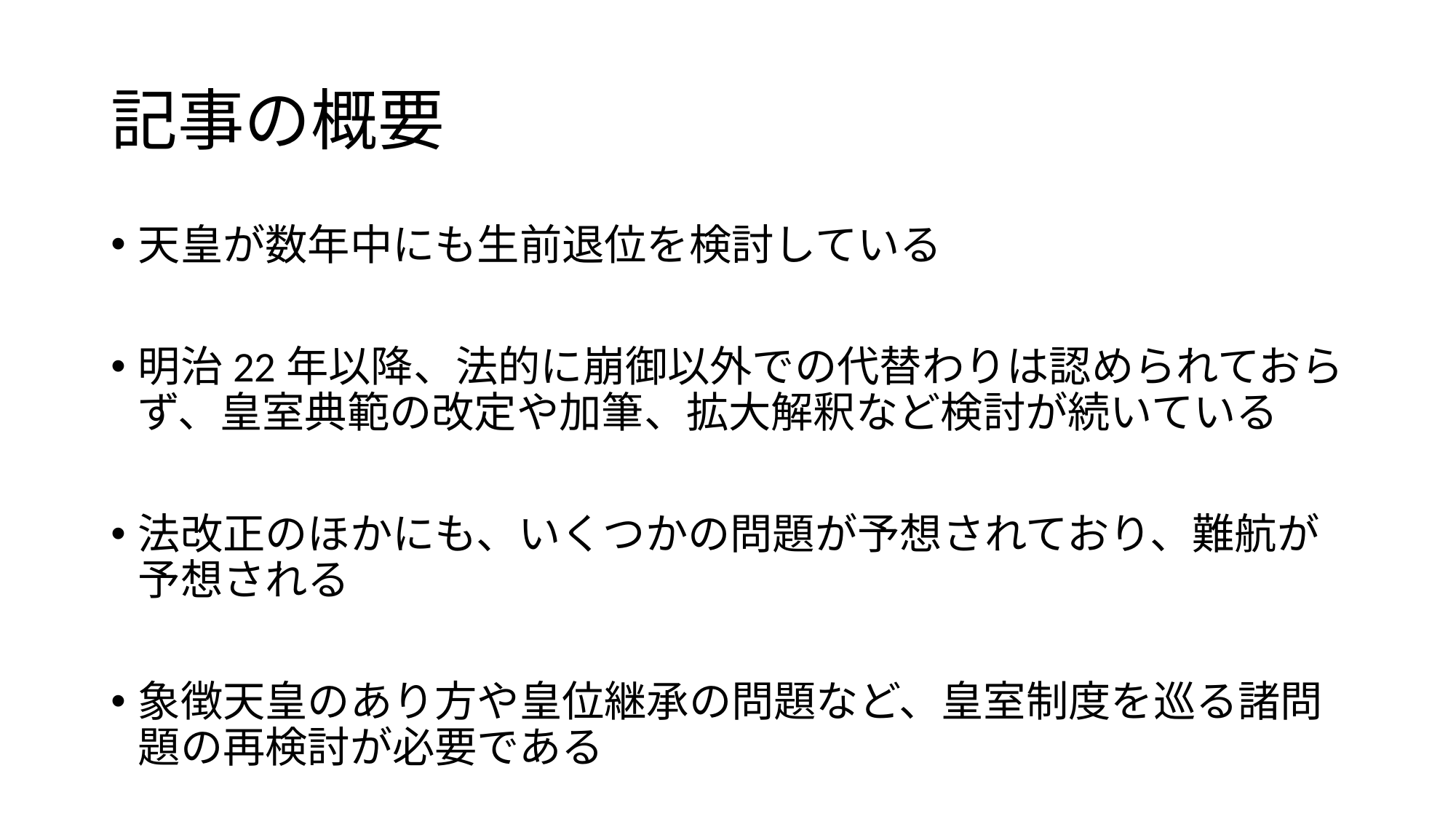

# 記事の概要
天皇が数年中にも生前退位を検討している

明治22年以降、法的に崩御以外での代替わりは認められておらず、皇室典範の改定や加筆、拡大解釈など検討が続いている

法改正のほかにも、いくつかの問題が予想されており、難航が予想される

象徴天皇のあり方や皇位継承の問題など、皇室制度を巡る諸問題の再検討が必要である